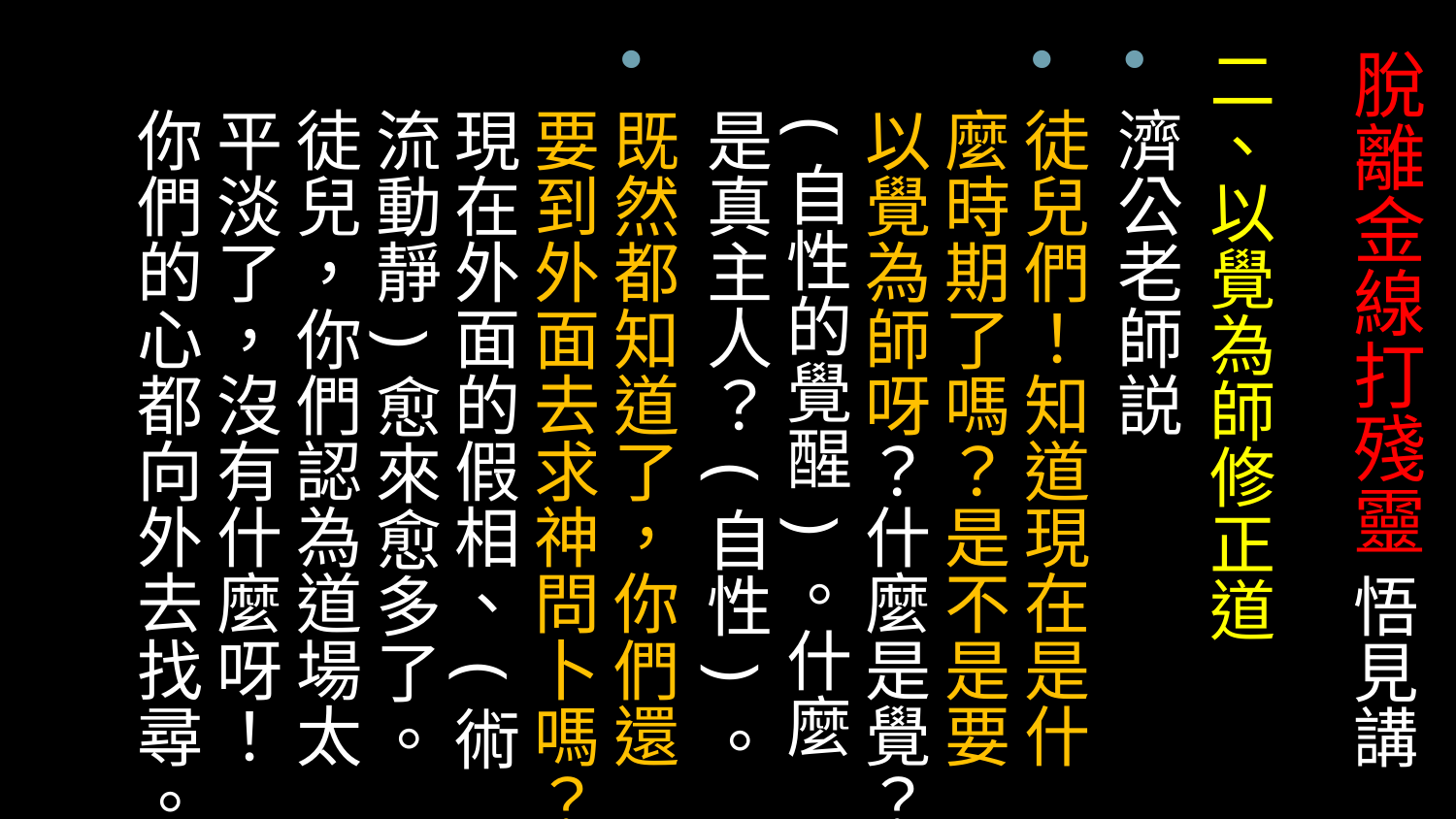

# 脫離金線打殘靈 悟見講
二、以覺為師修正道
濟公老師説
徒兒們！知道現在是什麼時期了嗎？是不是要以覺為師呀？什麼是覺？(自性的覺醒)。什麼是真主人？(自性)。
既然都知道了，你們還要到外面去求神問卜嗎？現在外面的假相、(術流動靜)愈來愈多了。徒兒，你們認為道場太平淡了，沒有什麼呀！你們的心都向外去找尋。